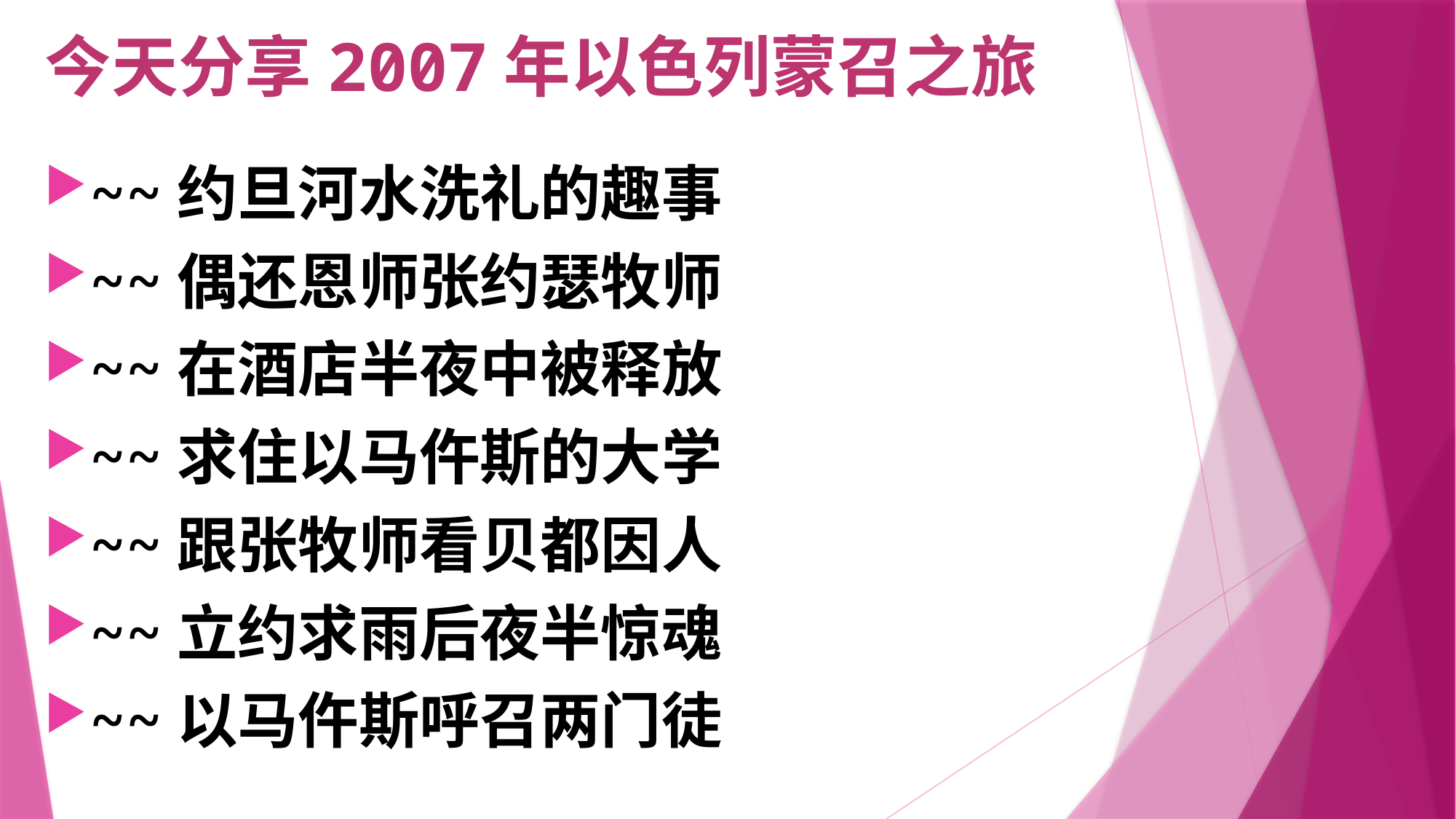

# 今天分享2007年以色列蒙召之旅
~~约旦河水洗礼的趣事
~~偶还恩师张约瑟牧师
~~在酒店半夜中被释放
~~求住以马仵斯的大学
~~跟张牧师看贝都因人
~~立约求雨后夜半惊魂
~~以马仵斯呼召两门徒